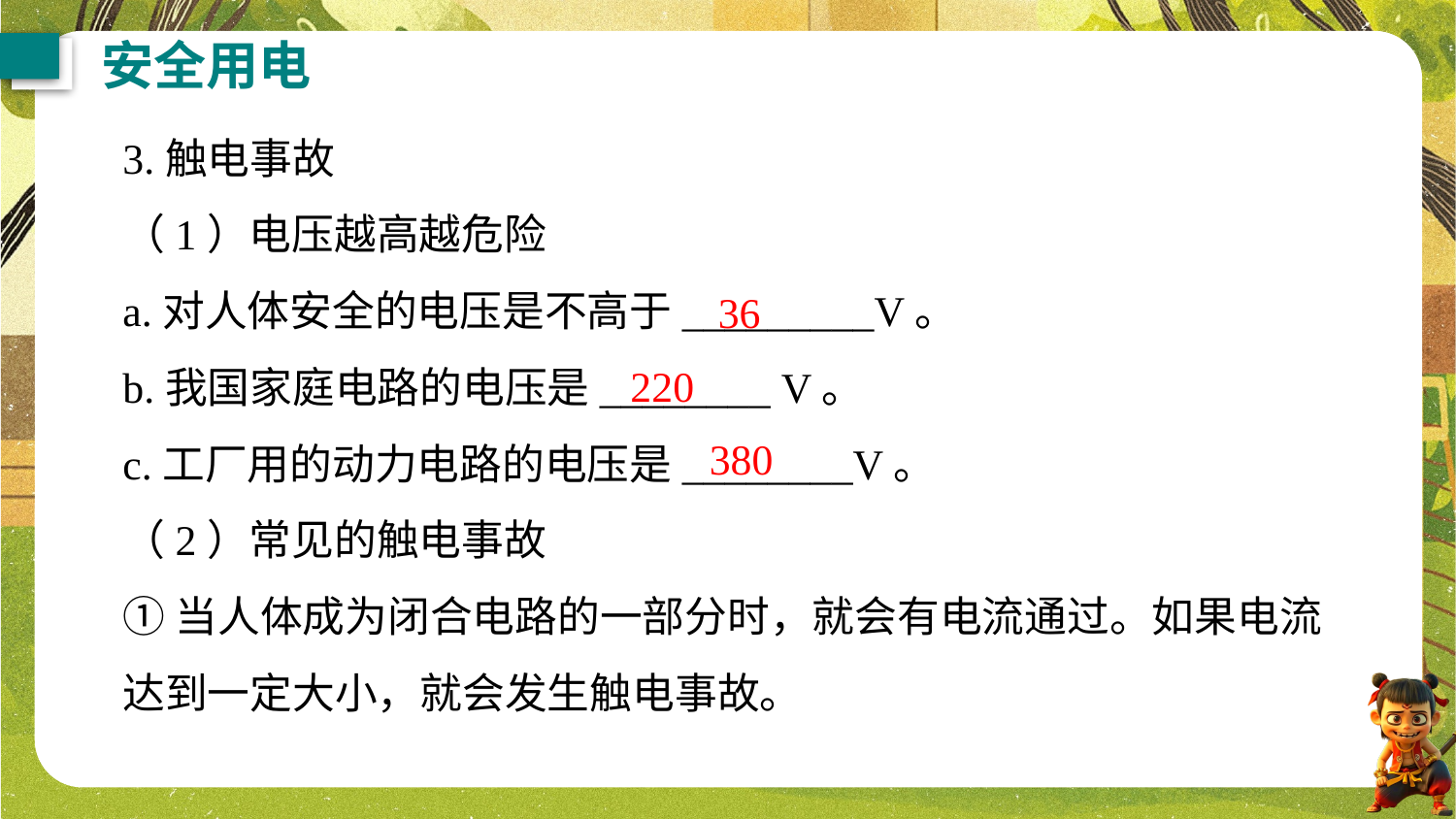

安全用电

3.触电事故
（1）电压越高越危险
a.对人体安全的电压是不高于_________V。
b.我国家庭电路的电压是________ V。
c.工厂用的动力电路的电压是________V。
（2）常见的触电事故
①当人体成为闭合电路的一部分时，就会有电流通过。如果电流达到一定大小，就会发生触电事故。
36
220
380